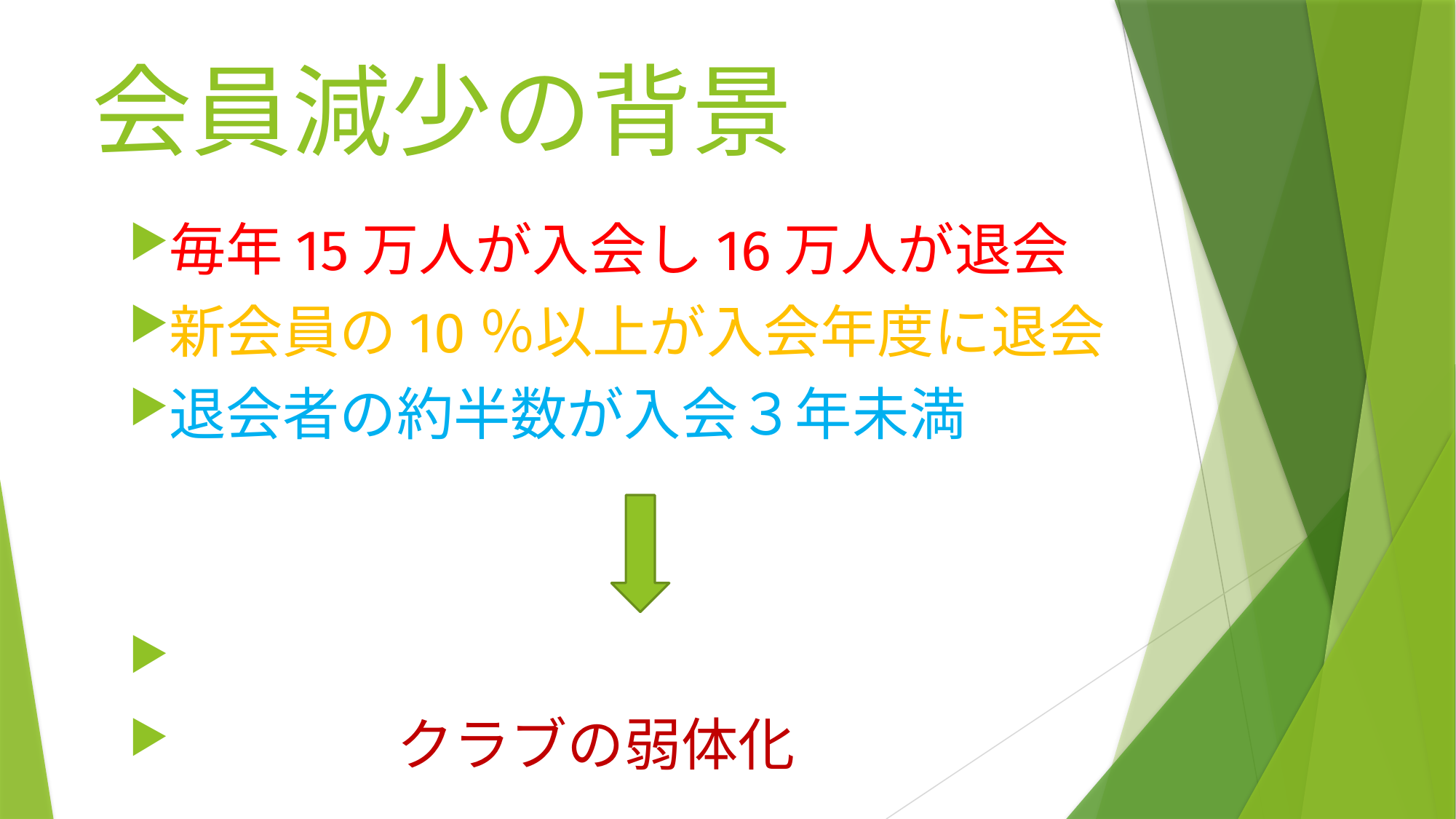

# 会員減少の背景
毎年15万人が入会し16万人が退会
新会員の10％以上が入会年度に退会
退会者の約半数が入会３年未満

　　　　クラブの弱体化